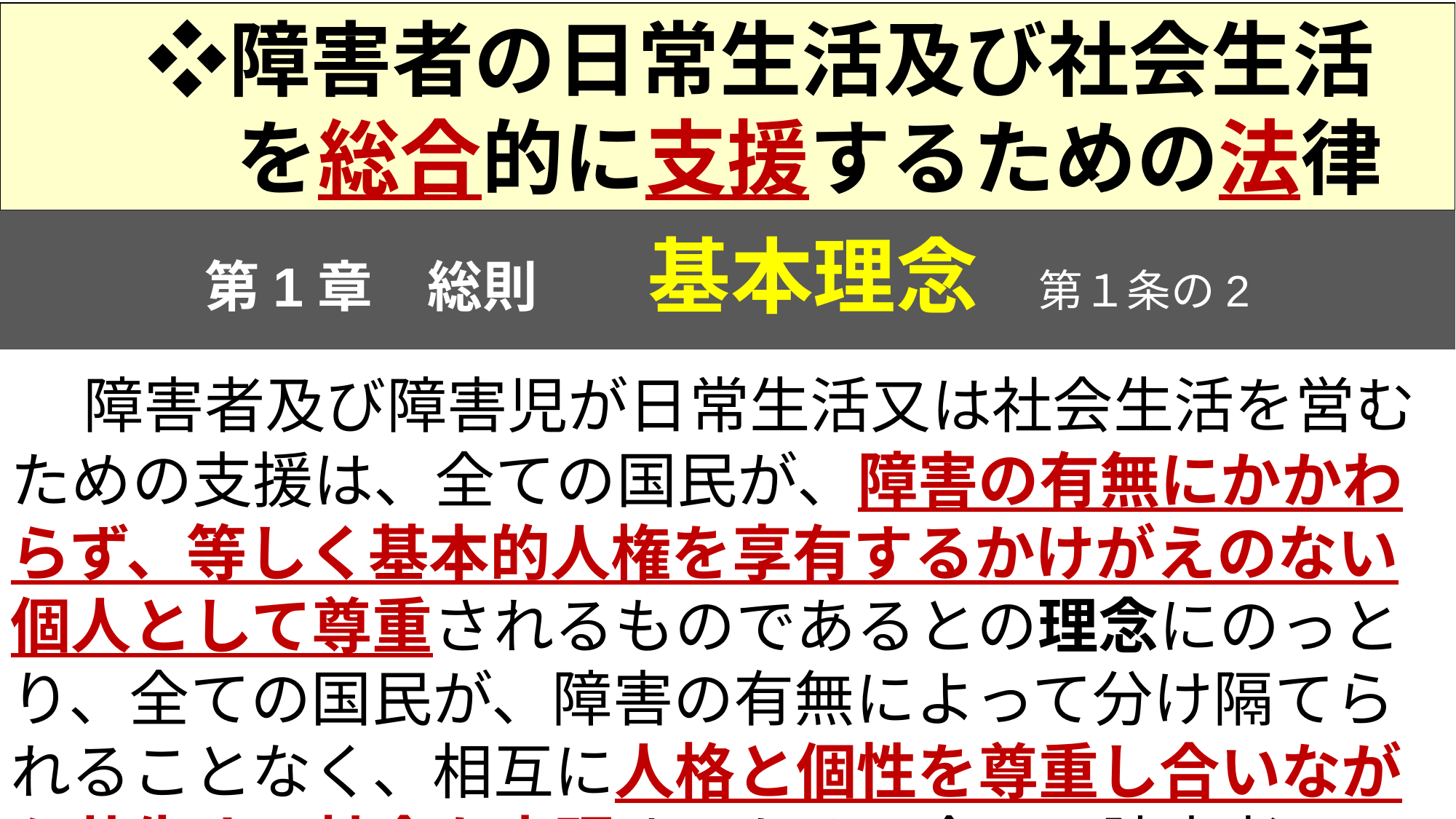

❖障害者の日常生活及び社会生活
　　を総合的に支援するための法律
# 第1章　総則　　基本理念　第１条の2
　障害者及び障害児が日常生活又は社会生活を営むための支援は、全ての国民が、障害の有無にかかわらず、等しく基本的人権を享有するかけがえのない個人として尊重されるものであるとの理念にのっとり、全ての国民が、障害の有無によって分け隔てられることなく、相互に人格と個性を尊重し合いながら共生する社会を実現するため、全ての障害者